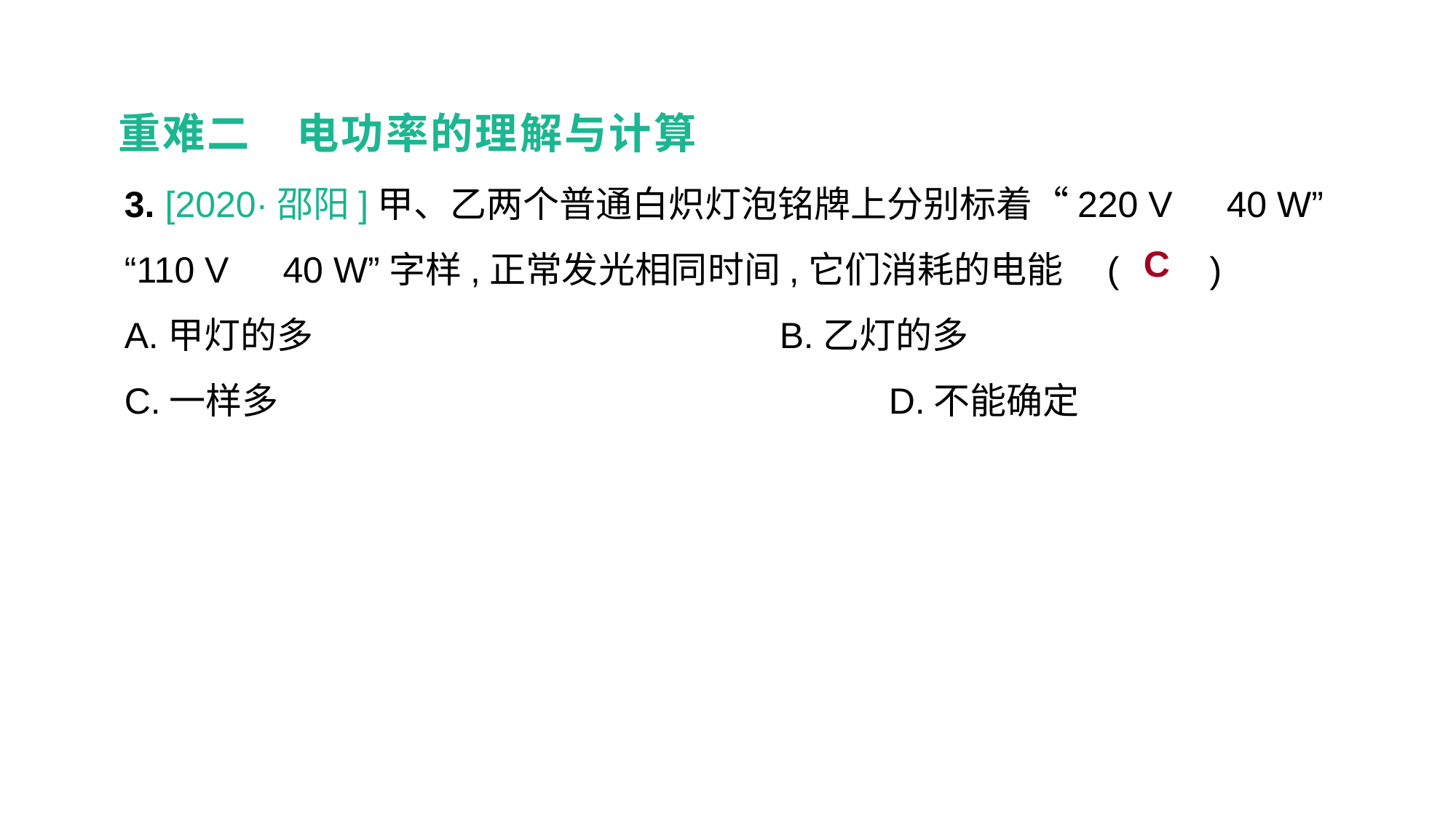

重难二　电功率的理解与计算
3. [2020·邵阳]甲、乙两个普通白炽灯泡铭牌上分别标着“220 V　40 W” “110 V　40 W”字样,正常发光相同时间,它们消耗的电能	(　　)
A.甲灯的多					B.乙灯的多
C.一样多						D.不能确定
C